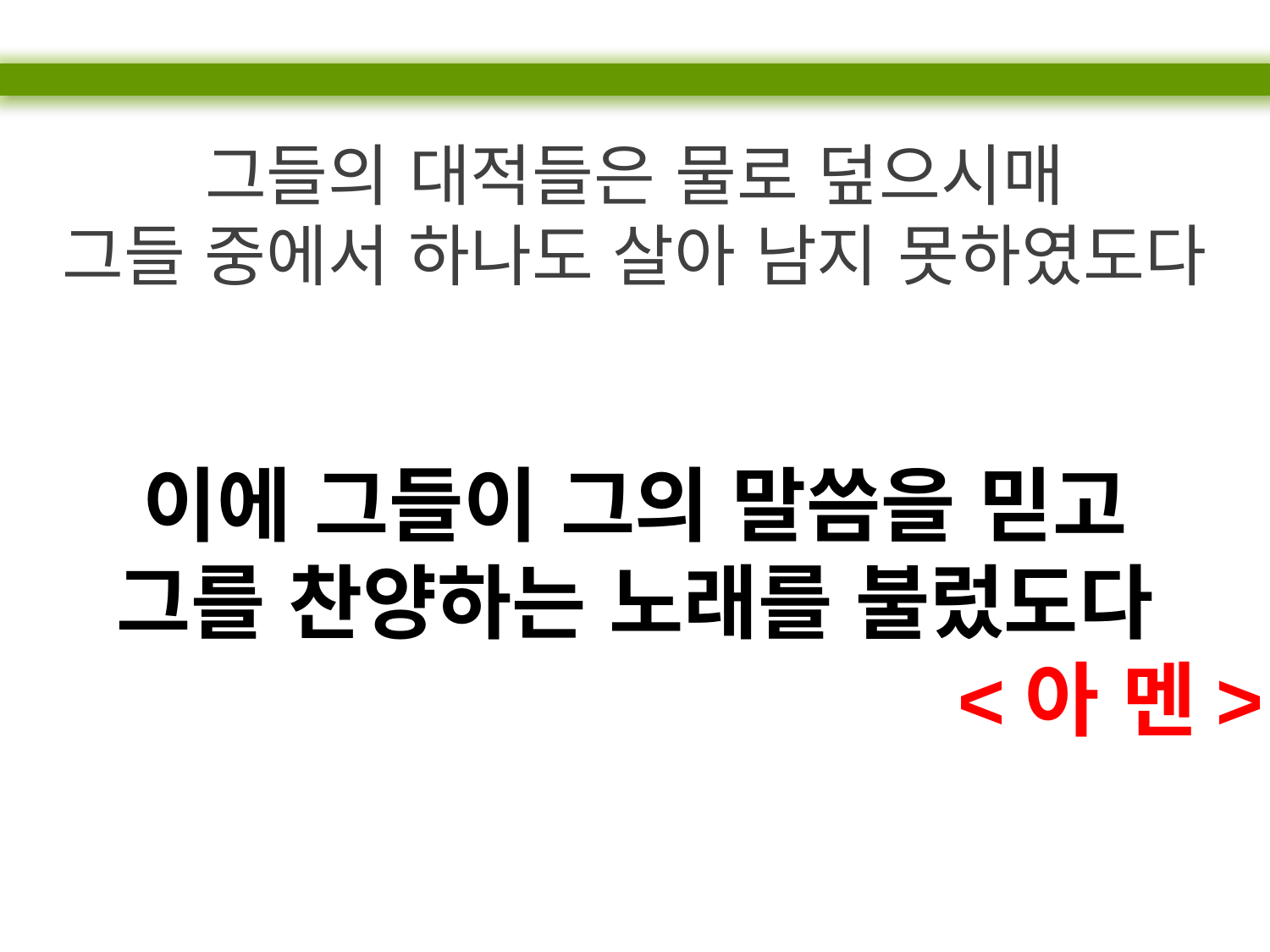

그들의 대적들은 물로 덮으시매
그들 중에서 하나도 살아 남지 못하였도다
이에 그들이 그의 말씀을 믿고
그를 찬양하는 노래를 불렀도다
<아 멘>